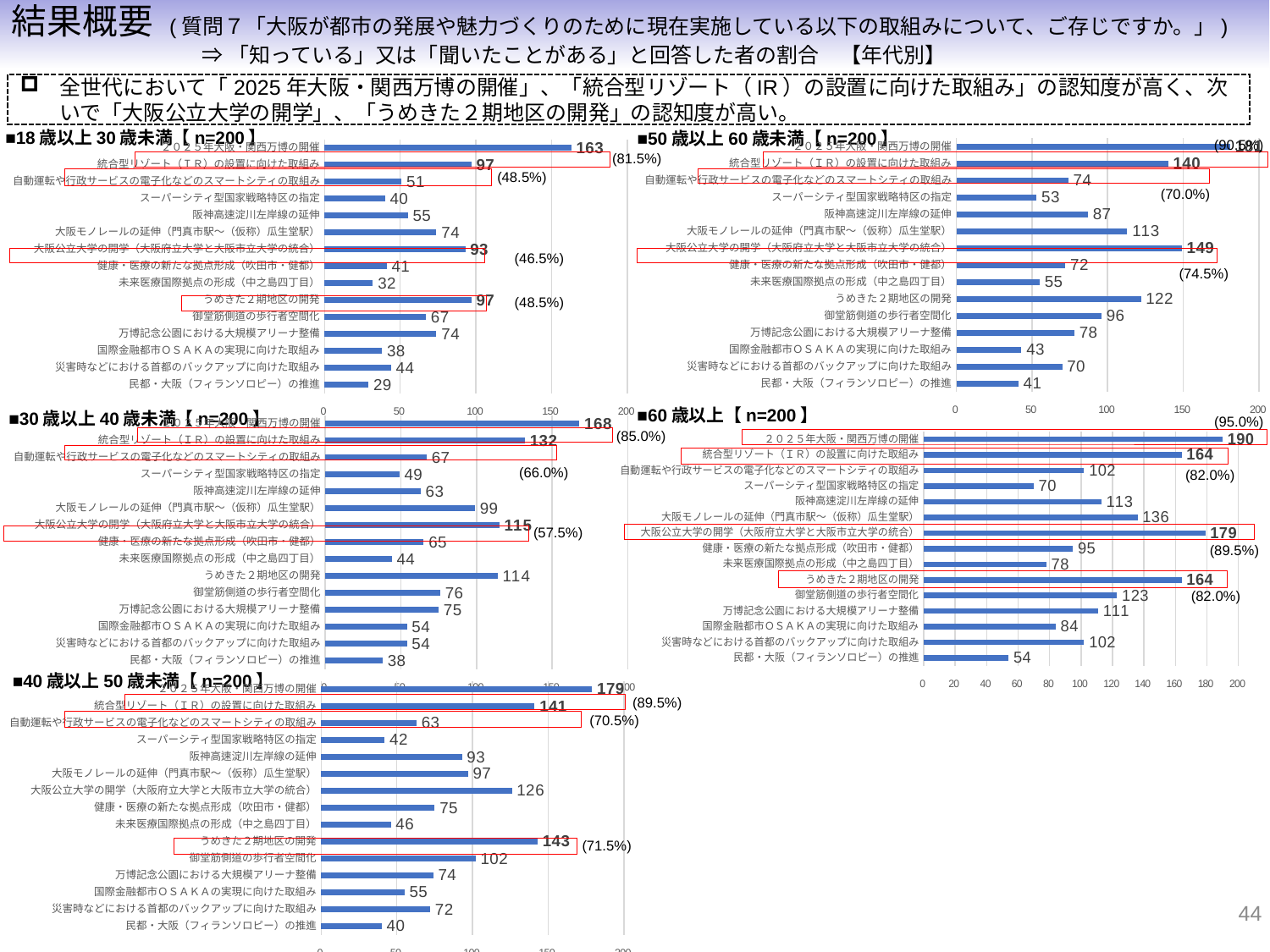

結果概要 (質問７「大阪が都市の発展や魅力づくりのために現在実施している以下の取組みについて、ご存じですか。」)
　　　　　　　　　⇒ 「知っている」又は「聞いたことがある」と回答した者の割合　【年代別】
全世代において「2025年大阪・関西万博の開催」、「統合型リゾート（IR）の設置に向けた取組み」の認知度が高く、次いで「大阪公立大学の開学」、「うめきた２期地区の開発」の認知度が高い。
■18歳以上30歳未満【n=200】
■50歳以上60歳未満【n=200】
(90.5%)

### Chart

| Category | 知っている×聞いたことがある |
|---|---|
| ２０２５年大阪・関西万博の開催 | 181.0 |
| 統合型リゾート（ＩＲ）の設置に向けた取組み | 140.0 |
| 自動運転や行政サービスの電子化などのスマートシティの取組み | 74.0 |
| スーパーシティ型国家戦略特区の指定 | 53.0 |
| 阪神高速淀川左岸線の延伸 | 87.0 |
| 大阪モノレールの延伸（門真市駅～（仮称）瓜生堂駅） | 113.0 |
| 大阪公立大学の開学（大阪府立大学と大阪市立大学の統合） | 149.0 |
| 健康・医療の新たな拠点形成（吹田市・健都） | 72.0 |
| 未来医療国際拠点の形成（中之島四丁目） | 55.0 |
| うめきた２期地区の開発 | 122.0 |
| 御堂筋側道の歩行者空間化 | 96.0 |
| 万博記念公園における大規模アリーナ整備 | 78.0 |
| 国際金融都市ＯＳＡＫＡの実現に向けた取組み | 43.0 |
| 災害時などにおける首都のバックアップに向けた取組み | 70.0 |
| 民都・大阪（フィランソロピー）の推進 | 41.0 |

### Chart

| Category | 知っている×聞いたことがある |
|---|---|
| ２０２５年大阪・関西万博の開催 | 163.0 |
| 統合型リゾート（ＩＲ）の設置に向けた取組み | 97.0 |
| 自動運転や行政サービスの電子化などのスマートシティの取組み | 51.0 |
| スーパーシティ型国家戦略特区の指定 | 40.0 |
| 阪神高速淀川左岸線の延伸 | 55.0 |
| 大阪モノレールの延伸（門真市駅～（仮称）瓜生堂駅） | 74.0 |
| 大阪公立大学の開学（大阪府立大学と大阪市立大学の統合） | 93.0 |
| 健康・医療の新たな拠点形成（吹田市・健都） | 41.0 |
| 未来医療国際拠点の形成（中之島四丁目） | 32.0 |
| うめきた２期地区の開発 | 97.0 |
| 御堂筋側道の歩行者空間化 | 67.0 |
| 万博記念公園における大規模アリーナ整備 | 74.0 |
| 国際金融都市ＯＳＡＫＡの実現に向けた取組み | 38.0 |
| 災害時などにおける首都のバックアップに向けた取組み | 44.0 |
| 民都・大阪（フィランソロピー）の推進 | 29.0 |
(81.5%)

(48.5%)

(70.0%)
(46.5%)

(74.5%)
(48.5%)

### Chart

| Category |
|---|
■60歳以上【n=200】
■30歳以上40歳未満【n=200】

### Chart

| Category | 知っている×聞いたことがある |
|---|---|
| ２０２５年大阪・関西万博の開催 | 190.0 |
| 統合型リゾート（ＩＲ）の設置に向けた取組み | 164.0 |
| 自動運転や行政サービスの電子化などのスマートシティの取組み | 102.0 |
| スーパーシティ型国家戦略特区の指定 | 70.0 |
| 阪神高速淀川左岸線の延伸 | 113.0 |
| 大阪モノレールの延伸（門真市駅～（仮称）瓜生堂駅） | 136.0 |
| 大阪公立大学の開学（大阪府立大学と大阪市立大学の統合） | 179.0 |
| 健康・医療の新たな拠点形成（吹田市・健都） | 95.0 |
| 未来医療国際拠点の形成（中之島四丁目） | 78.0 |
| うめきた２期地区の開発 | 164.0 |
| 御堂筋側道の歩行者空間化 | 123.0 |
| 万博記念公園における大規模アリーナ整備 | 111.0 |
| 国際金融都市ＯＳＡＫＡの実現に向けた取組み | 84.0 |
| 災害時などにおける首都のバックアップに向けた取組み | 102.0 |
| 民都・大阪（フィランソロピー）の推進 | 54.0 |
(95.0%)

### Chart

| Category | 知っている×聞いたことがある |
|---|---|
| ２０２５年大阪・関西万博の開催 | 168.0 |
| 統合型リゾート（ＩＲ）の設置に向けた取組み | 132.0 |
| 自動運転や行政サービスの電子化などのスマートシティの取組み | 67.0 |
| スーパーシティ型国家戦略特区の指定 | 49.0 |
| 阪神高速淀川左岸線の延伸 | 63.0 |
| 大阪モノレールの延伸（門真市駅～（仮称）瓜生堂駅） | 99.0 |
| 大阪公立大学の開学（大阪府立大学と大阪市立大学の統合） | 115.0 |
| 健康・医療の新たな拠点形成（吹田市・健都） | 65.0 |
| 未来医療国際拠点の形成（中之島四丁目） | 44.0 |
| うめきた２期地区の開発 | 114.0 |
| 御堂筋側道の歩行者空間化 | 76.0 |
| 万博記念公園における大規模アリーナ整備 | 75.0 |
| 国際金融都市ＯＳＡＫＡの実現に向けた取組み | 54.0 |
| 災害時などにおける首都のバックアップに向けた取組み | 54.0 |
| 民都・大阪（フィランソロピー）の推進 | 38.0 |
(85.0%)

(66.0%)
(82.0%)
(57.5%)

(89.5%)

(82.0%)
■40歳以上50歳未満【n=200】

### Chart

| Category | 知っている×聞いたことがある |
|---|---|
| ２０２５年大阪・関西万博の開催 | 179.0 |
| 統合型リゾート（ＩＲ）の設置に向けた取組み | 141.0 |
| 自動運転や行政サービスの電子化などのスマートシティの取組み | 63.0 |
| スーパーシティ型国家戦略特区の指定 | 42.0 |
| 阪神高速淀川左岸線の延伸 | 93.0 |
| 大阪モノレールの延伸（門真市駅～（仮称）瓜生堂駅） | 97.0 |
| 大阪公立大学の開学（大阪府立大学と大阪市立大学の統合） | 126.0 |
| 健康・医療の新たな拠点形成（吹田市・健都） | 75.0 |
| 未来医療国際拠点の形成（中之島四丁目） | 46.0 |
| うめきた２期地区の開発 | 143.0 |
| 御堂筋側道の歩行者空間化 | 102.0 |
| 万博記念公園における大規模アリーナ整備 | 74.0 |
| 国際金融都市ＯＳＡＫＡの実現に向けた取組み | 55.0 |
| 災害時などにおける首都のバックアップに向けた取組み | 72.0 |
| 民都・大阪（フィランソロピー）の推進 | 40.0 |
(89.5%)

(70.5%)

(71.5%)

44